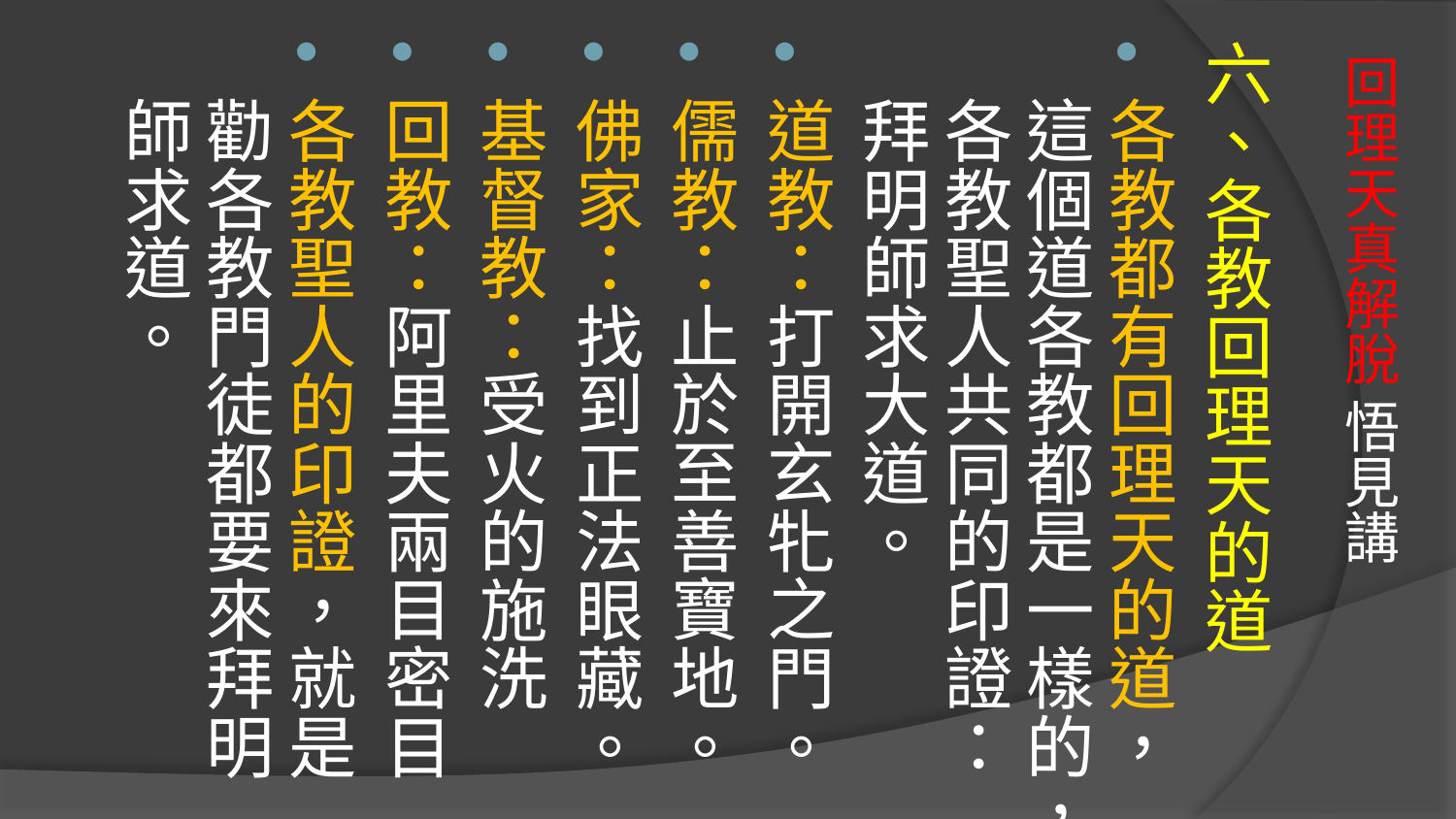

六、各教回理天的道
各教都有回理天的道，這個道各教都是一樣的，各教聖人共同的印證：拜明師求大道。
道教：打開玄牝之門。
儒教：止於至善寶地。
佛家：找到正法眼藏。
基督教：受火的施洗
回教：阿里夫兩目密目
各教聖人的印證，就是勸各教門徒都要來拜明師求道。

# 回理天真解脫 悟見講